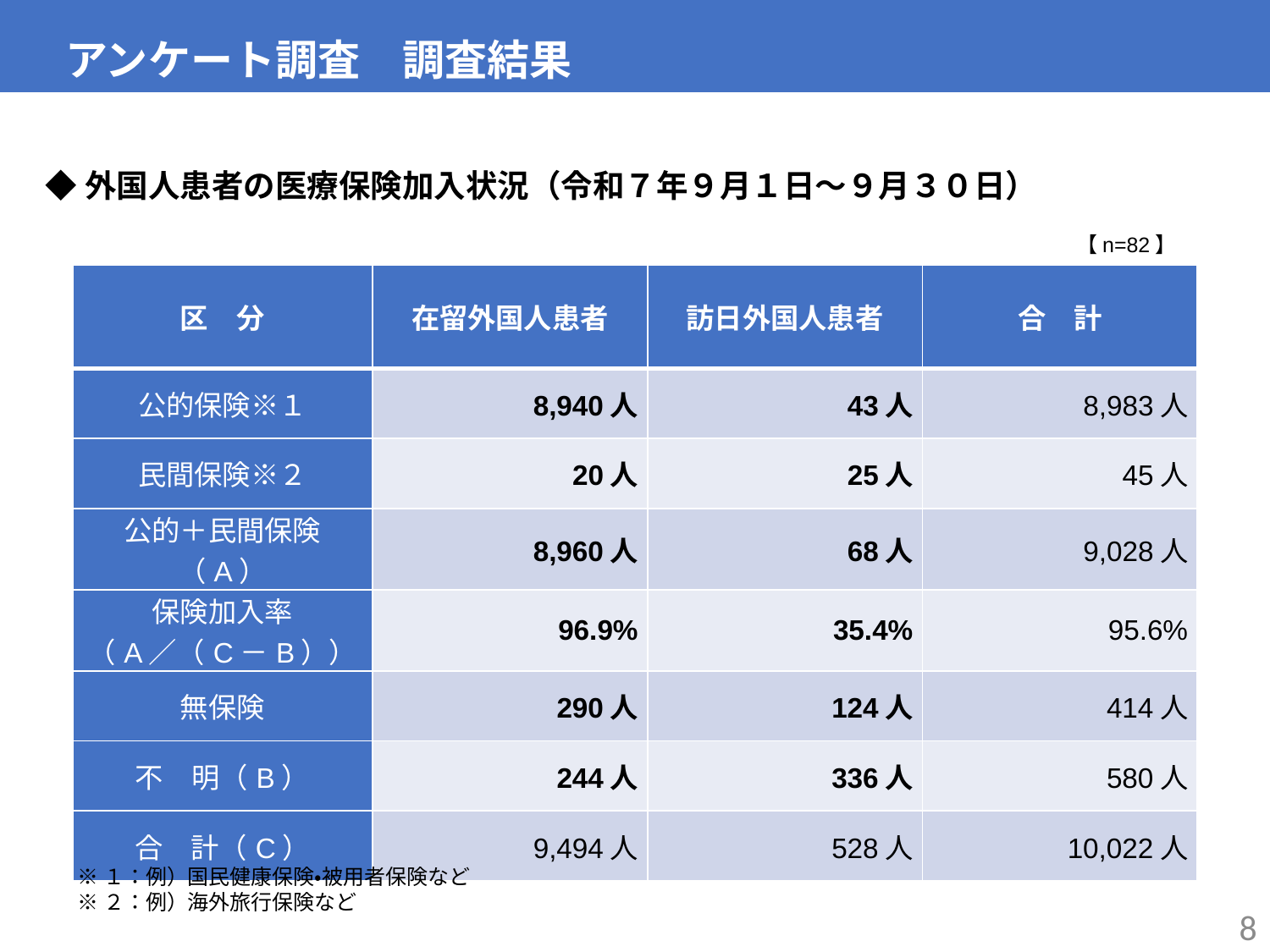

アンケート調査　調査結果
◆外国人患者の医療保険加入状況（令和７年９月１日～９月３０日）
【n=82】

| 区　分 | 在留外国人患者 | 訪日外国人患者 | 合　計 |
| --- | --- | --- | --- |
| 公的保険※１ | 8,940人 | 43人 | 8,983人 |
| 民間保険※２ | 20人 | 25人 | 45人 |
| 公的＋民間保険（A） | 8,960人 | 68人 | 9,028人 |
| 保険加入率 （A／（C－B）） | 96.9% | 35.4% | 95.6% |
| 無保険 | 290人 | 124人 | 414人 |
| 不　明（B） | 244人 | 336人 | 580人 |
| 合　計（C） | 9,494人 | 528人 | 10,022人 |
※１：例）国民健康保険・被用者保険など
※２：例）海外旅行保険など
8